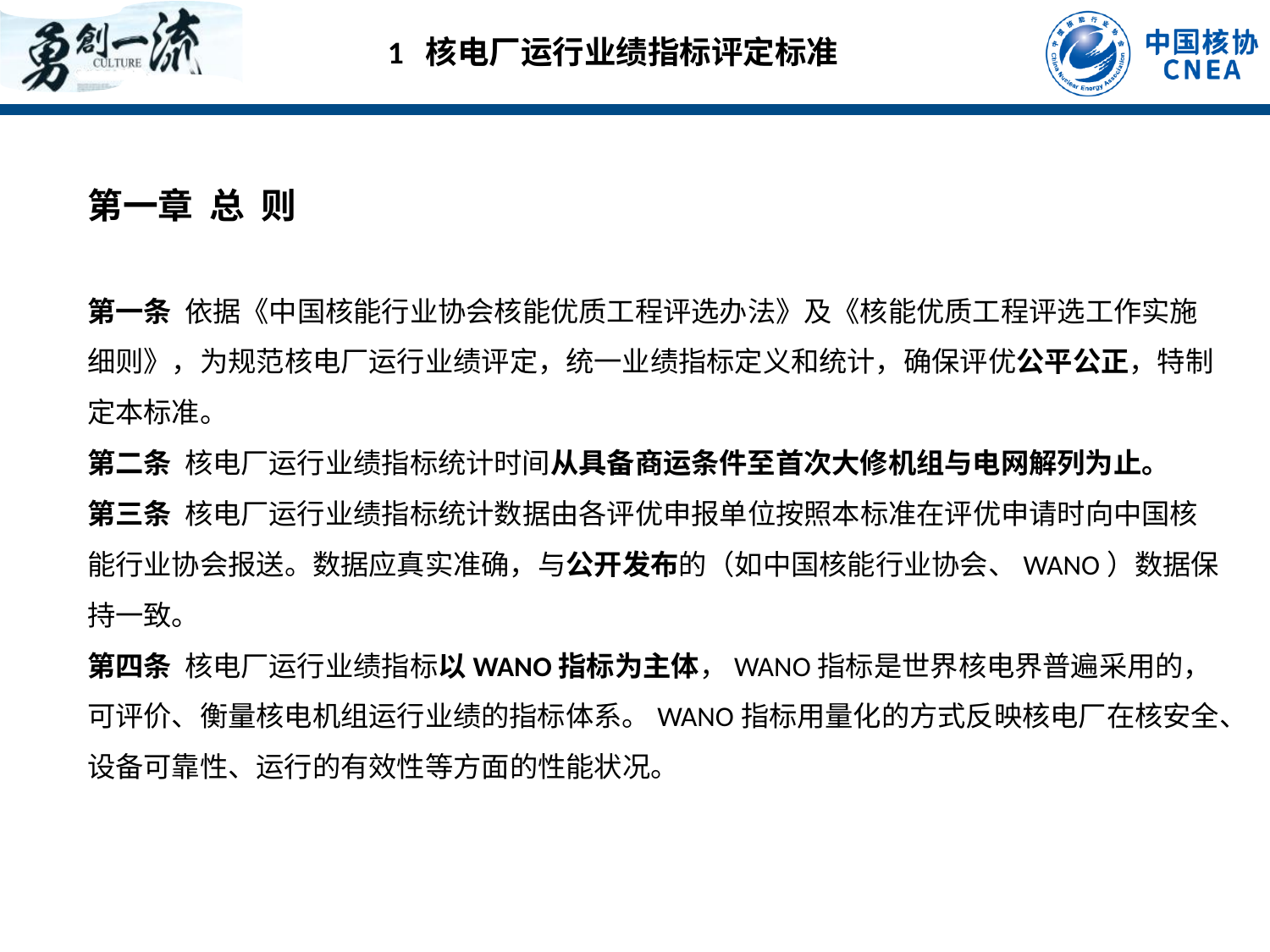

1  核电厂运行业绩指标评定标准
第一章  总  则

第一条  依据《中国核能行业协会核能优质工程评选办法》及《核能优质工程评选工作实施细则》，为规范核电厂运行业绩评定，统一业绩指标定义和统计，确保评优公平公正，特制定本标准。
第二条  核电厂运行业绩指标统计时间从具备商运条件至首次大修机组与电网解列为止。
第三条  核电厂运行业绩指标统计数据由各评优申报单位按照本标准在评优申请时向中国核能行业协会报送。数据应真实准确，与公开发布的（如中国核能行业协会、WANO）数据保持一致。
第四条  核电厂运行业绩指标以WANO指标为主体，WANO指标是世界核电界普遍采用的，可评价、衡量核电机组运行业绩的指标体系。WANO指标用量化的方式反映核电厂在核安全、设备可靠性、运行的有效性等方面的性能状况。